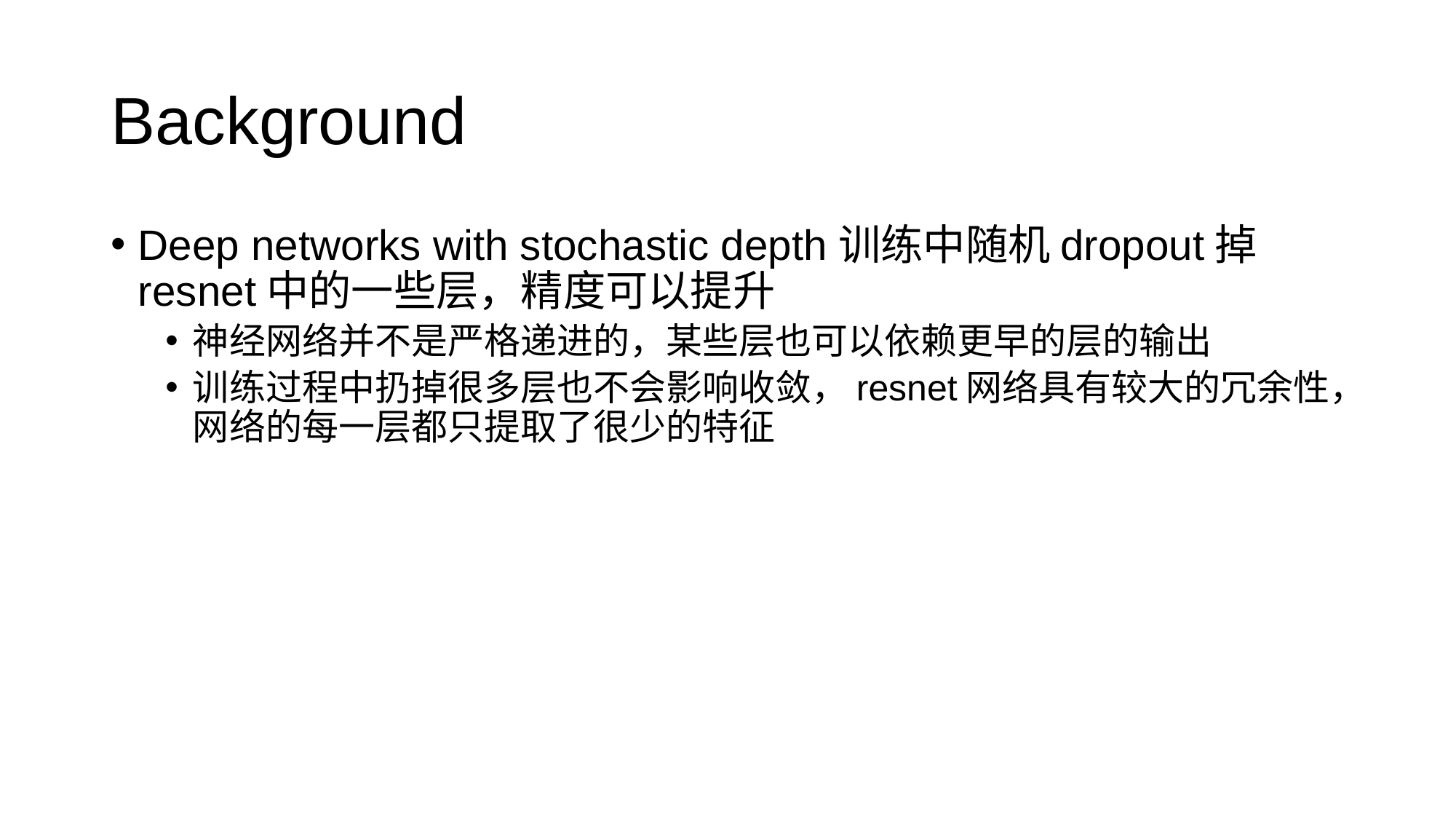

# Background
Deep networks with stochastic depth训练中随机dropout掉resnet中的一些层，精度可以提升
神经网络并不是严格递进的，某些层也可以依赖更早的层的输出
训练过程中扔掉很多层也不会影响收敛，resnet网络具有较大的冗余性，网络的每一层都只提取了很少的特征